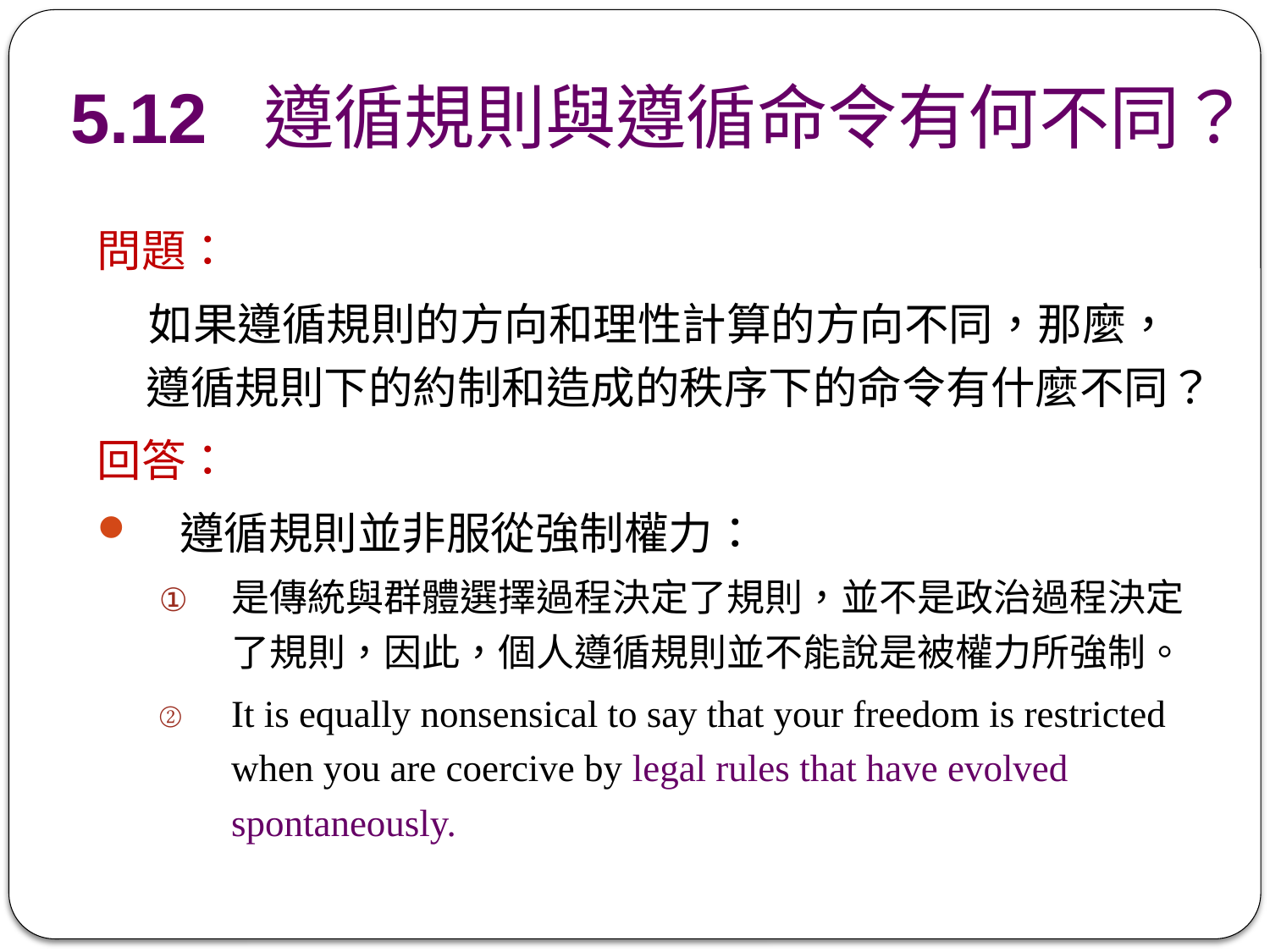

# 5.12  遵循規則與遵循命令有何不同？
問題：
如果遵循規則的方向和理性計算的方向不同，那麼，遵循規則下的約制和造成的秩序下的命令有什麼不同？
回答：
遵循規則並非服從強制權力：
是傳統與群體選擇過程決定了規則，並不是政治過程決定了規則，因此，個人遵循規則並不能說是被權力所強制。
It is equally nonsensical to say that your freedom is restricted when you are coercive by legal rules that have evolved spontaneously.
57